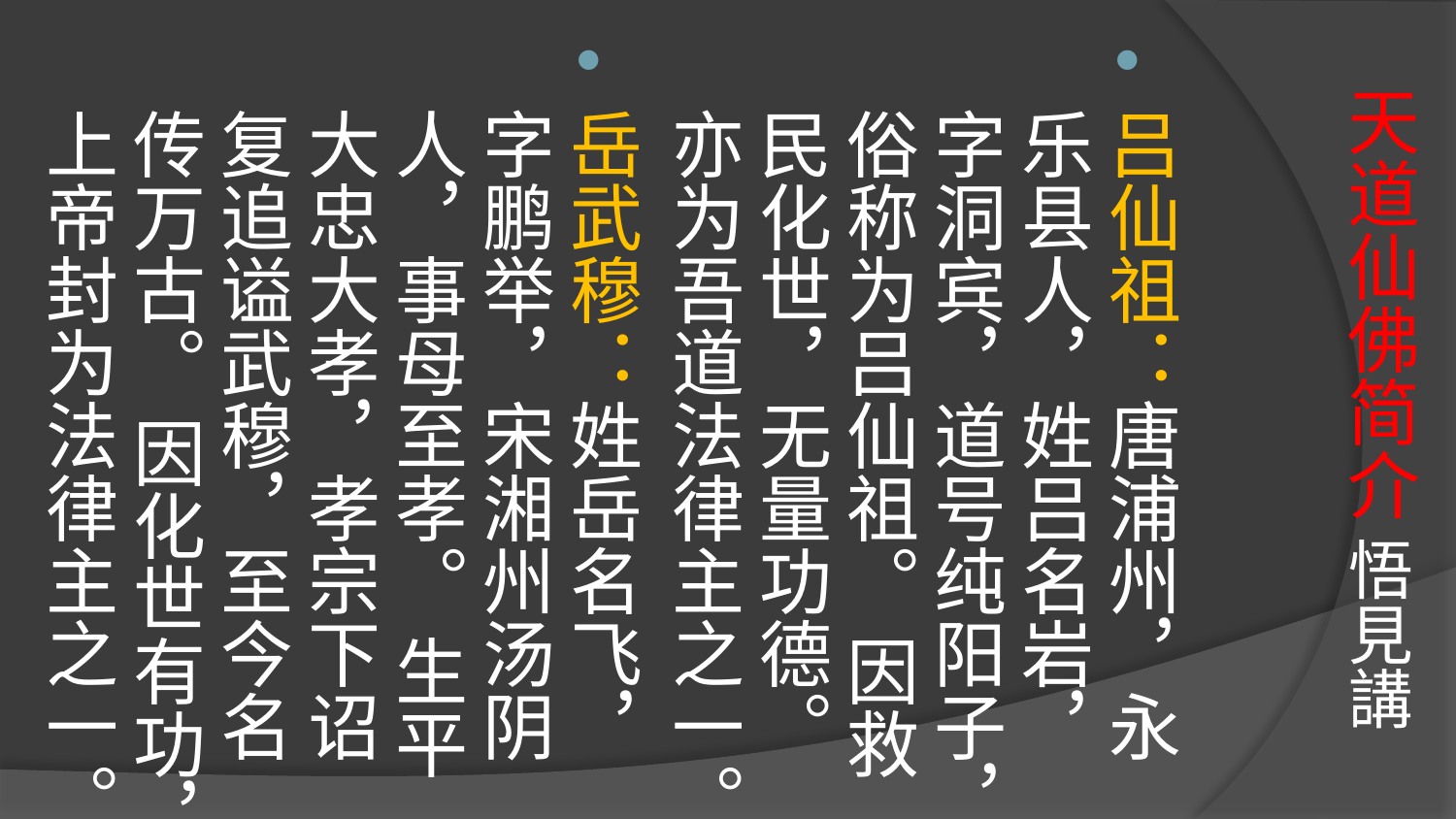

# 天道仙佛简介 悟見講
吕仙祖：唐浦州，永乐县人，姓吕名岩，字洞宾，道号纯阳子，俗称为吕仙祖。 因救民化世，无量功德。 亦为吾道法律主之一。
岳武穆：姓岳名飞，字鹏举，宋湘州汤阴人，事母至孝。 生平大忠大孝，孝宗下诏复追谥武穆，至今名传万古。 因化世有功，上帝封为法律主之一。